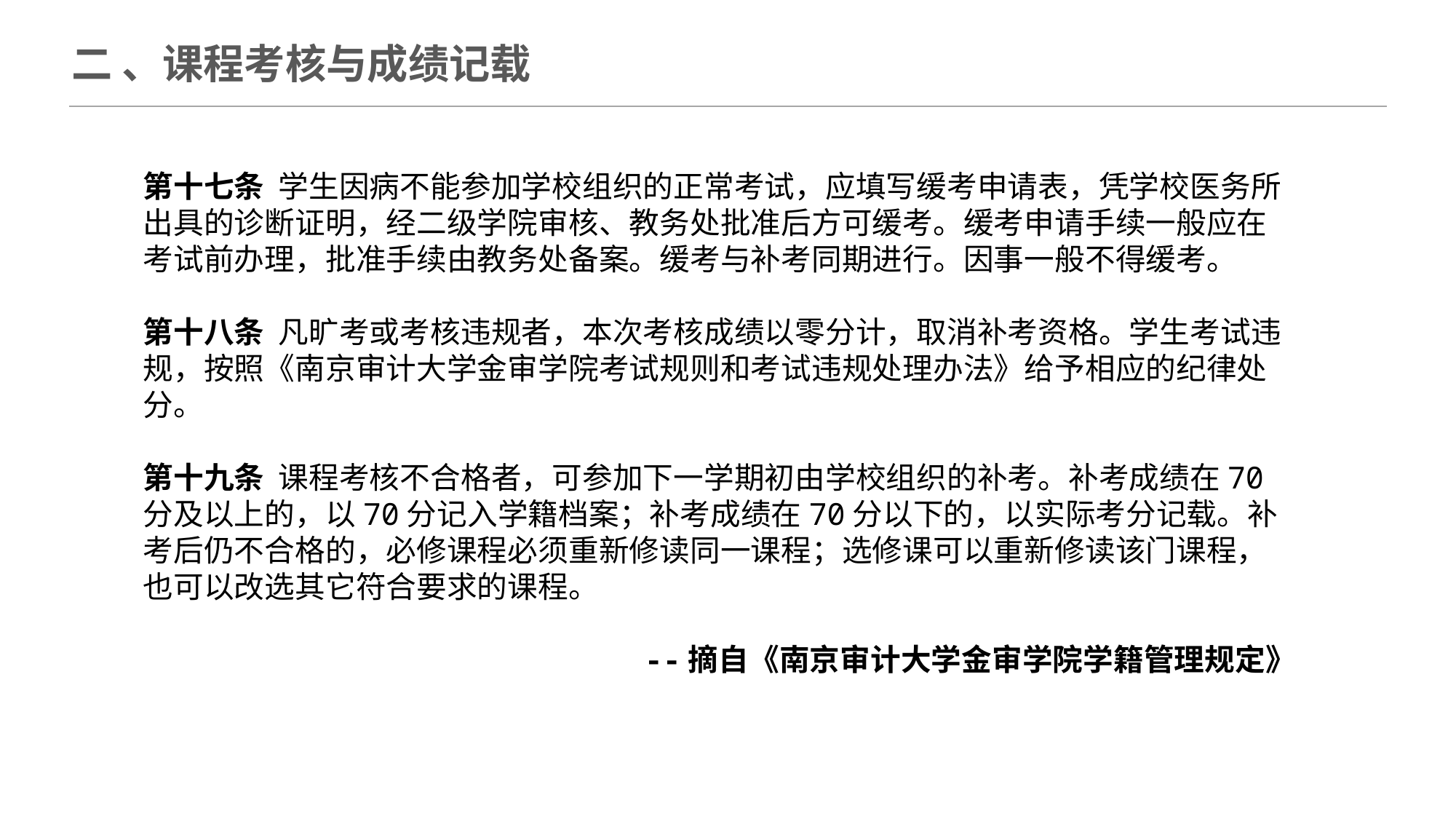

二 、课程考核与成绩记载
第十七条  学生因病不能参加学校组织的正常考试，应填写缓考申请表，凭学校医务所出具的诊断证明，经二级学院审核、教务处批准后方可缓考。缓考申请手续一般应在考试前办理，批准手续由教务处备案。缓考与补考同期进行。因事一般不得缓考。

第十八条  凡旷考或考核违规者，本次考核成绩以零分计，取消补考资格。学生考试违规，按照《南京审计大学金审学院考试规则和考试违规处理办法》给予相应的纪律处分。

第十九条  课程考核不合格者，可参加下一学期初由学校组织的补考。补考成绩在70分及以上的，以70分记入学籍档案；补考成绩在70分以下的，以实际考分记载。补考后仍不合格的，必修课程必须重新修读同一课程；选修课可以重新修读该门课程，也可以改选其它符合要求的课程。

--摘自《南京审计大学金审学院学籍管理规定》